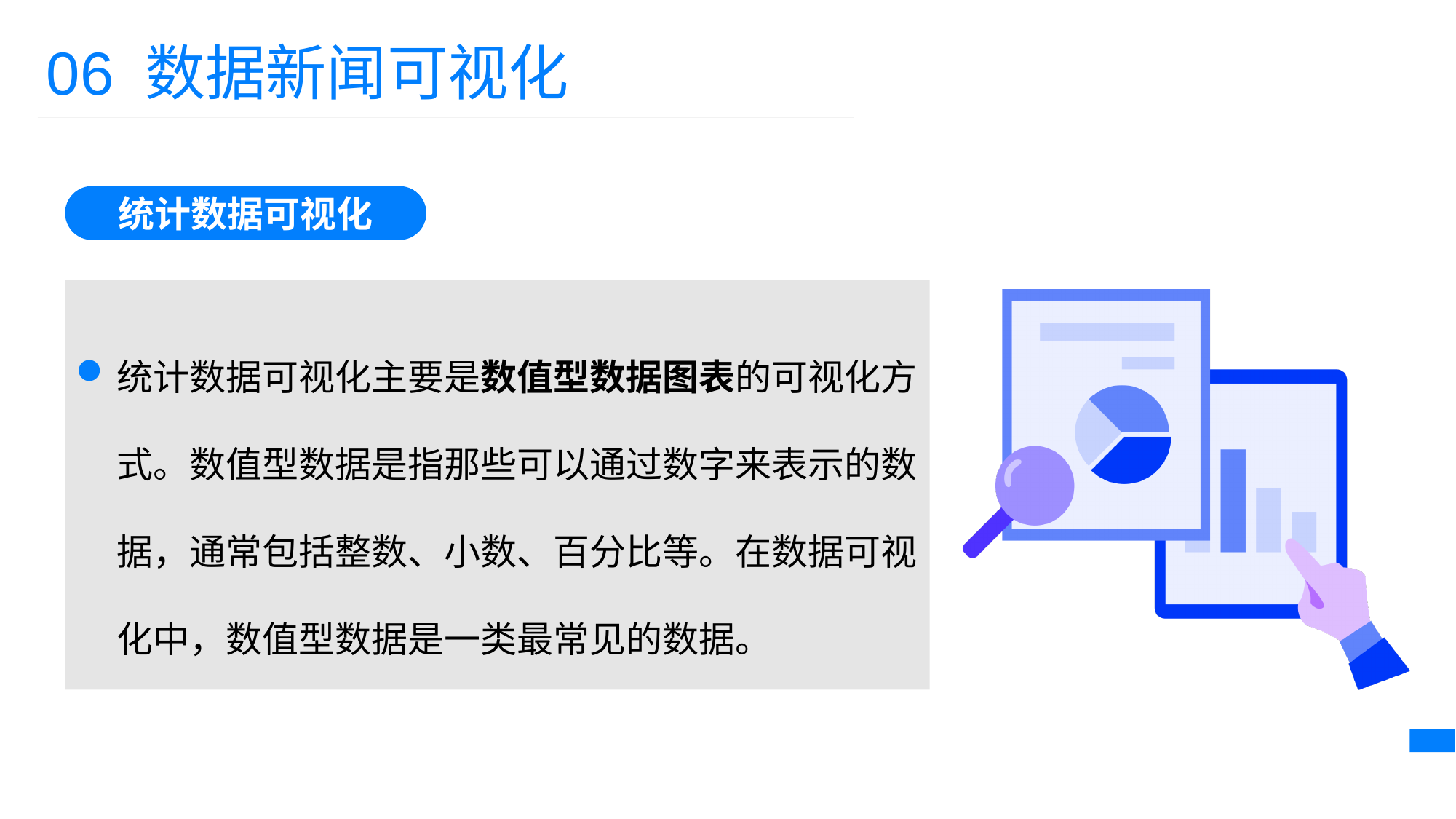

06 数据新闻可视化
统计数据可视化
统计数据可视化主要是数值型数据图表的可视化方式。数值型数据是指那些可以通过数字来表示的数据，通常包括整数、小数、百分比等。在数据可视化中，数值型数据是一类最常见的数据。